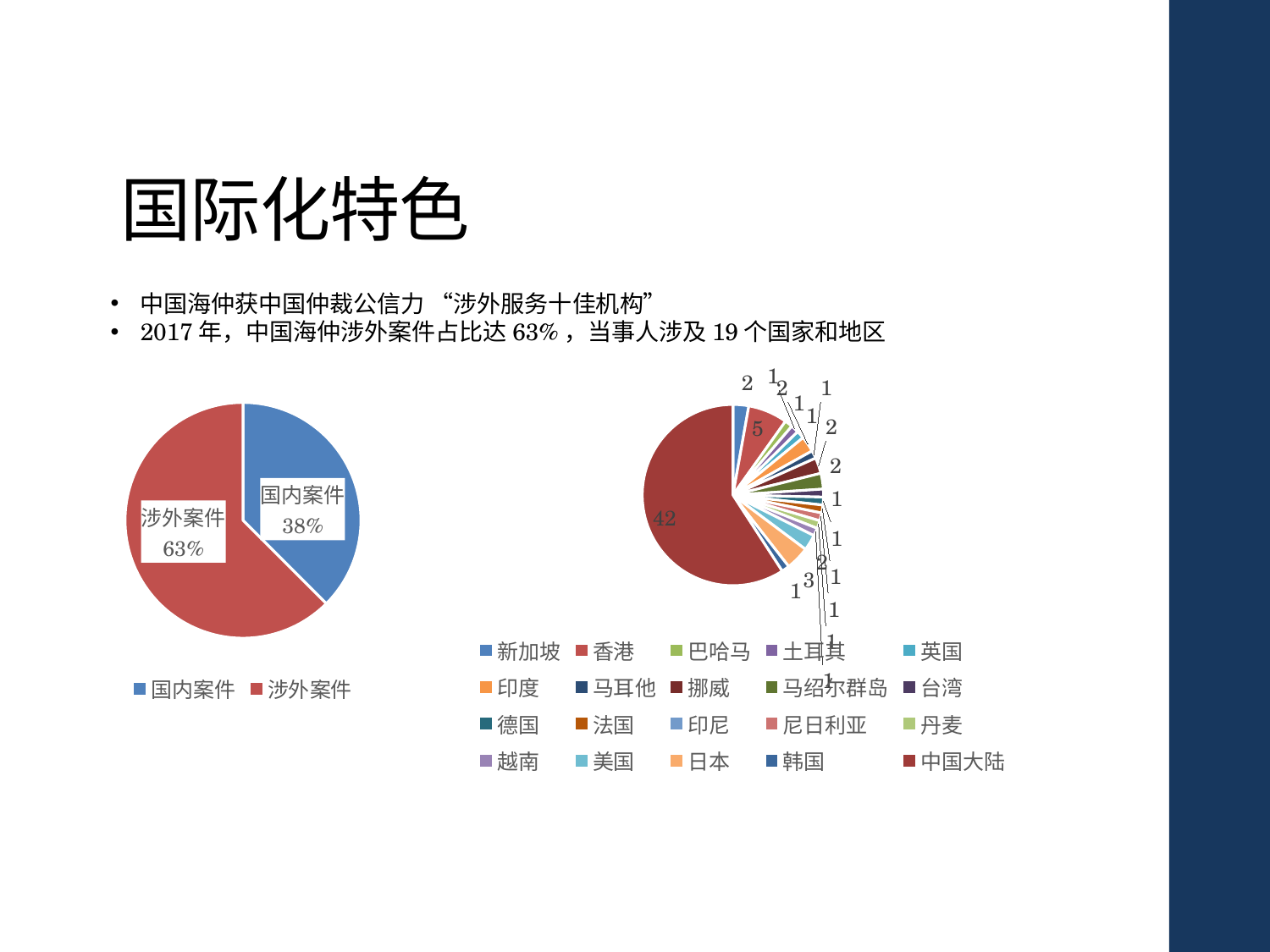

# 国际化特色
中国海仲获中国仲裁公信力 “涉外服务十佳机构”
2017年，中国海仲涉外案件占比达63%，当事人涉及19个国家和地区

### Chart

| Category | 当事人涉及的国家和地区 |
|---|---|
| 新加坡 | 2.0 |
| 香港 | 5.0 |
| 巴哈马 | 1.0 |
| 土耳其 | 1.0 |
| 英国 | 1.0 |
| 印度 | 2.0 |
| 马耳他 | 1.0 |
| 挪威 | 2.0 |
| 马绍尔群岛 | 2.0 |
| 台湾 | 1.0 |
| 德国 | 1.0 |
| 法国 | 1.0 |
| 印尼 | None |
| 尼日利亚 | 1.0 |
| 丹麦 | 1.0 |
| 越南 | 1.0 |
| 美国 | 2.0 |
| 日本 | 3.0 |
| 韩国 | 1.0 |
| 中国大陆 | 42.0 |

### Chart

| Category | 中国海仲涉外案件占比 |
|---|---|
| 国内案件 | 27.0 |
| 涉外案件 | 45.0 |